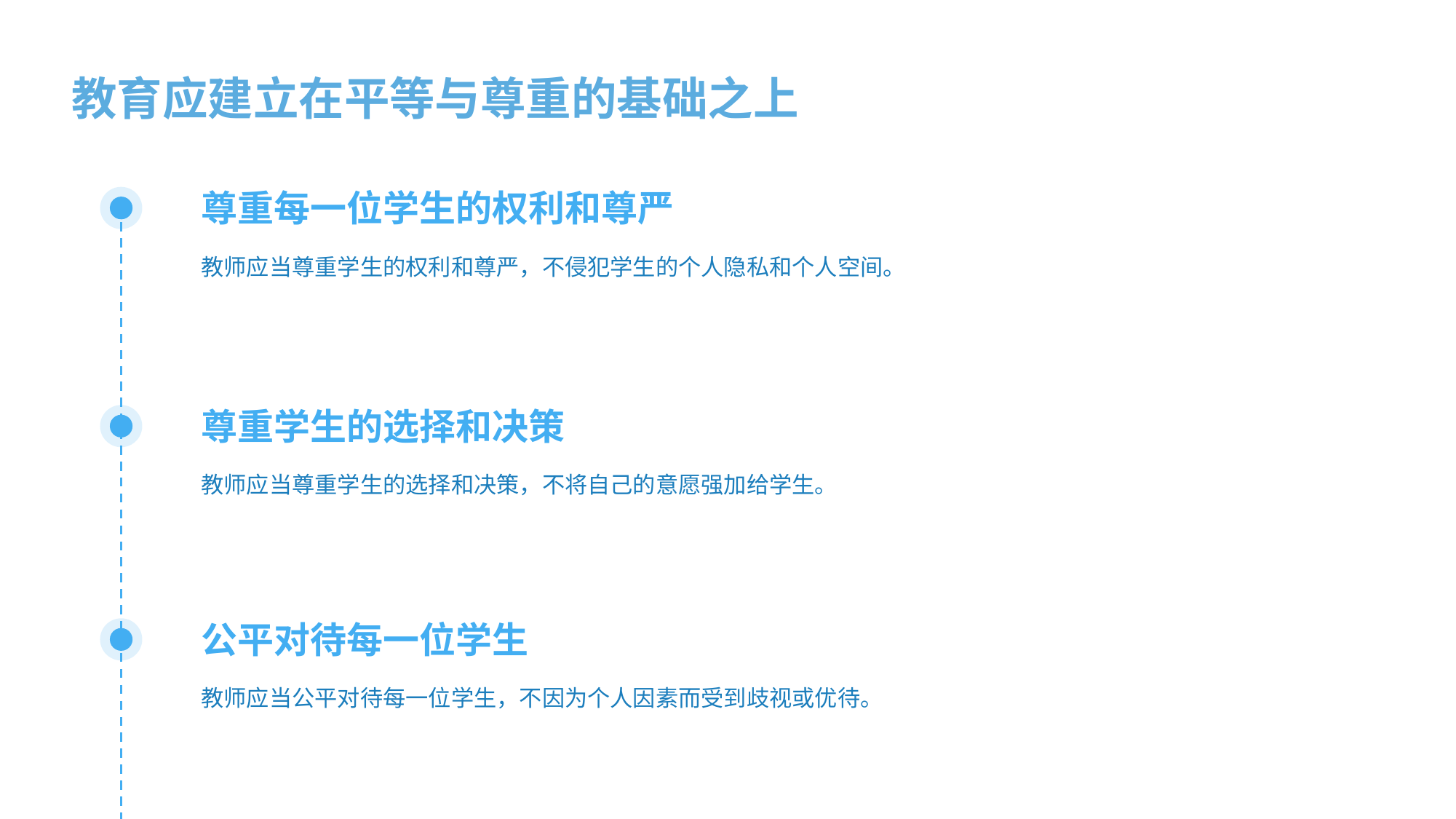

教育应建立在平等与尊重的基础之上
尊重每一位学生的权利和尊严

教师应当尊重学生的权利和尊严，不侵犯学生的个人隐私和个人空间。
尊重学生的选择和决策

教师应当尊重学生的选择和决策，不将自己的意愿强加给学生。
公平对待每一位学生

教师应当公平对待每一位学生，不因为个人因素而受到歧视或优待。